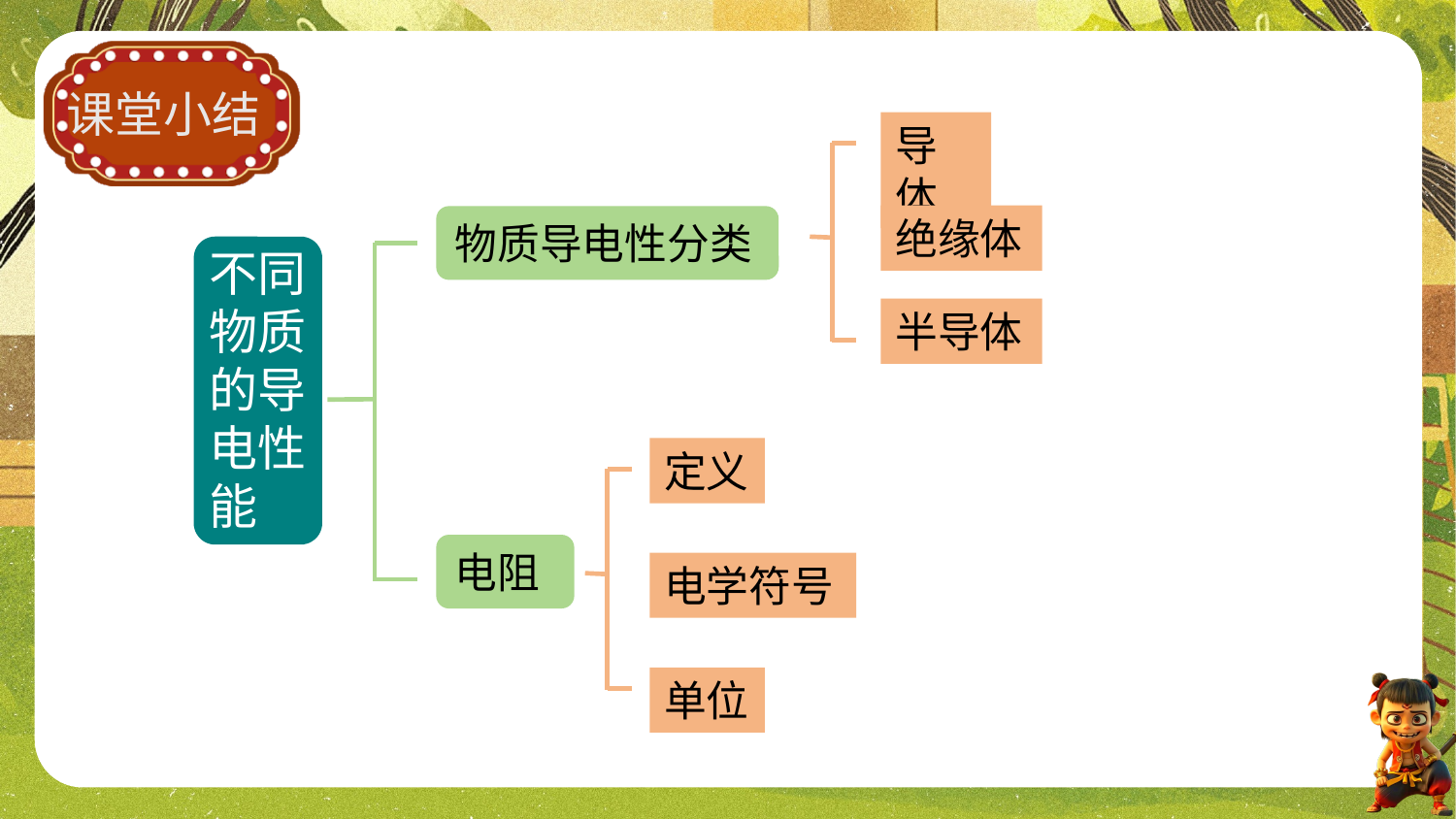

导体
绝缘体
物质导电性分类
不同物质的导电性能
半导体
定义
电阻
电学符号
单位